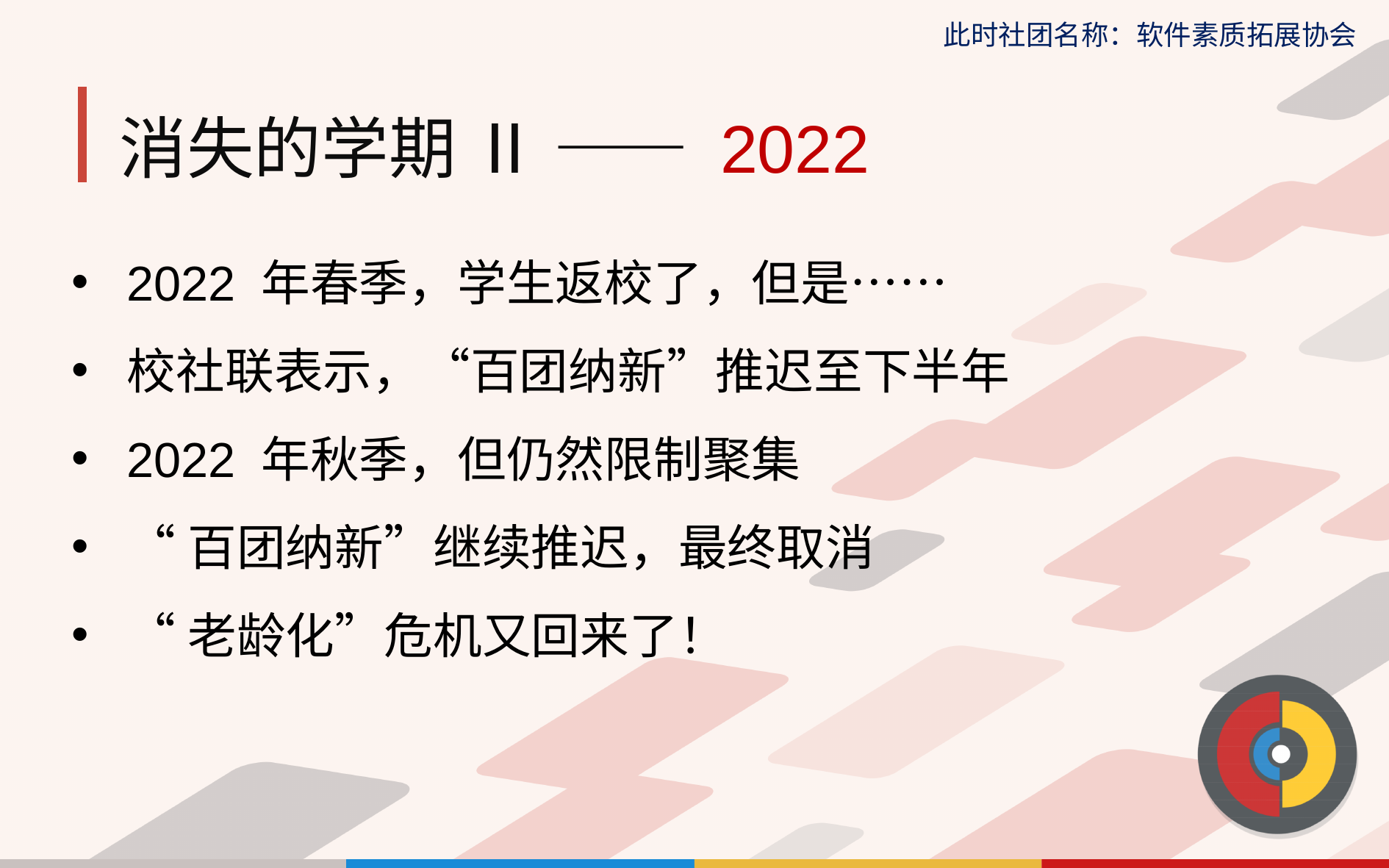

此时社团名称：软件素质拓展协会
# 消失的学期 Ⅱ —— 2022
2022 年春季，学生返校了，但是……
校社联表示，“百团纳新”推迟至下半年
2022 年秋季，但仍然限制聚集
“百团纳新”继续推迟，最终取消
“老龄化”危机又回来了！